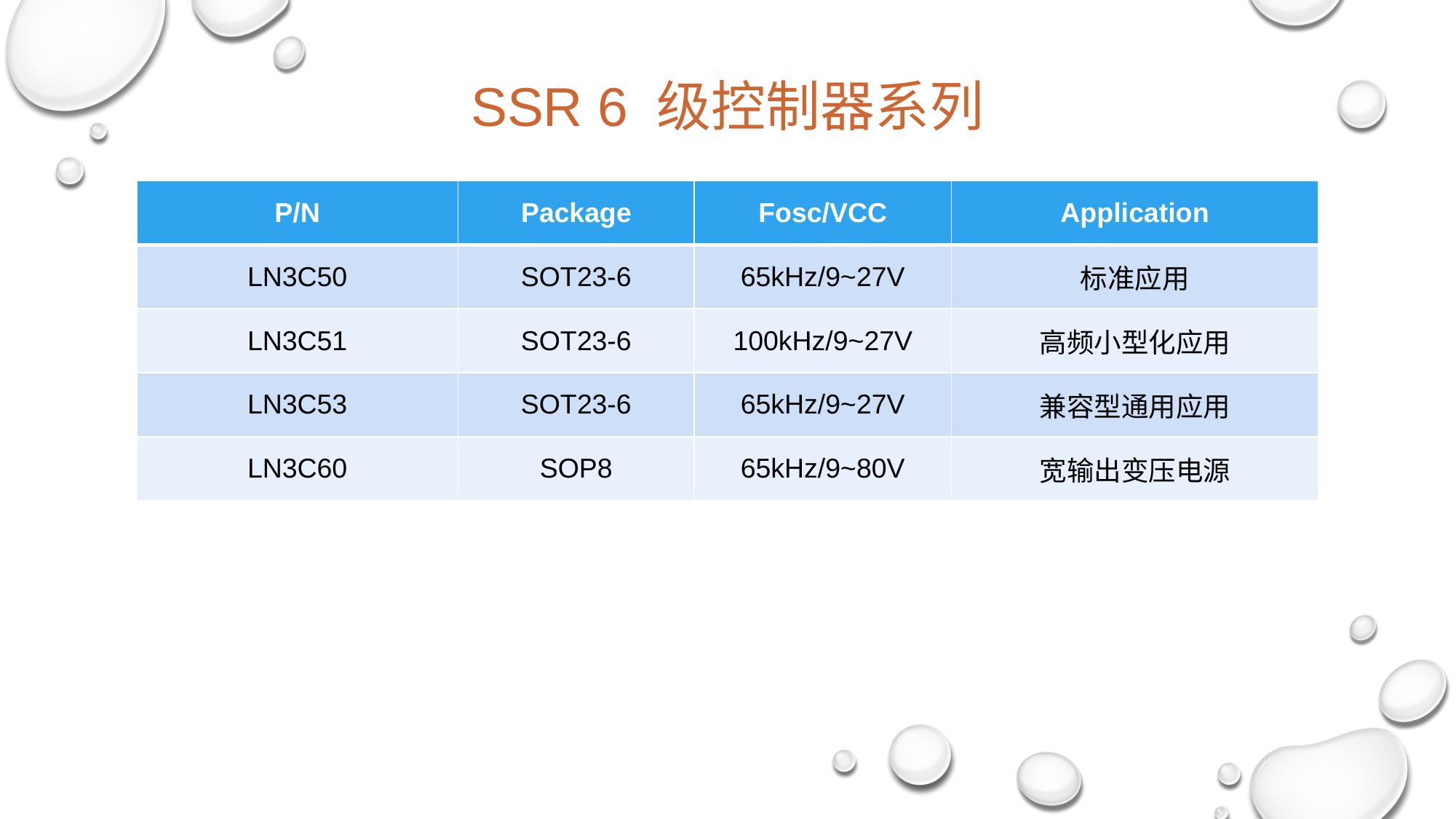

SSR 6 级控制器系列
| P/N | Package | Fosc/VCC | Application |
| --- | --- | --- | --- |
| LN3C50 | SOT23-6 | 65kHz/9~27V | 标准应用 |
| LN3C51 | SOT23-6 | 100kHz/9~27V | 高频小型化应用 |
| LN3C53 | SOT23-6 | 65kHz/9~27V | 兼容型通用应用 |
| LN3C60 | SOP8 | 65kHz/9~80V | 宽输出变压电源 |